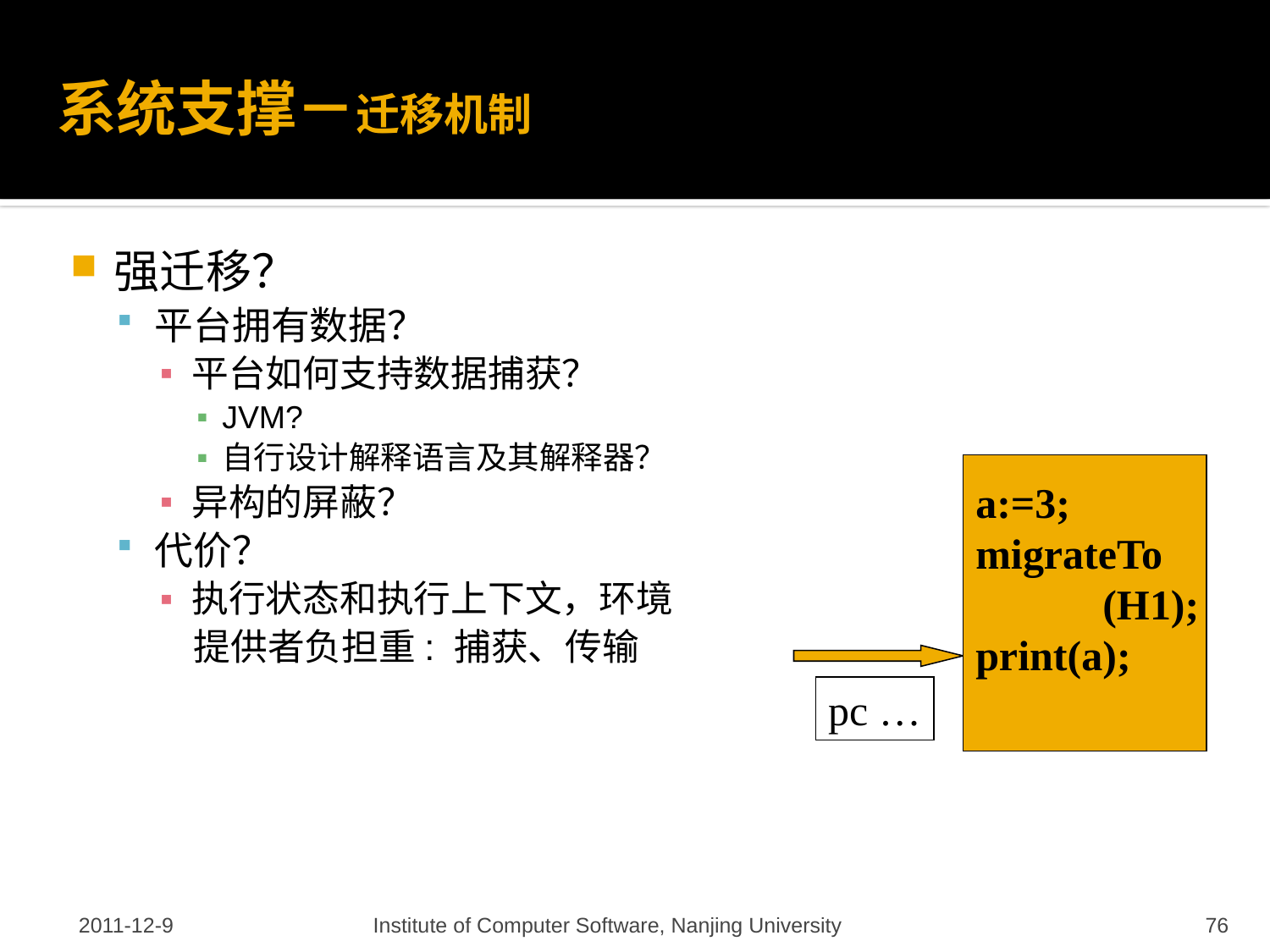

# 系统支撑－迁移机制
强迁移？
平台拥有数据？
平台如何支持数据捕获？
JVM?
自行设计解释语言及其解释器？
异构的屏蔽？
代价？
执行状态和执行上下文，环境
   提供者负担重: 捕获、传输
a:=3;
migrateTo
            (H1);
print(a);

pc …
2011-12-9
Institute of Computer Software, Nanjing University
76